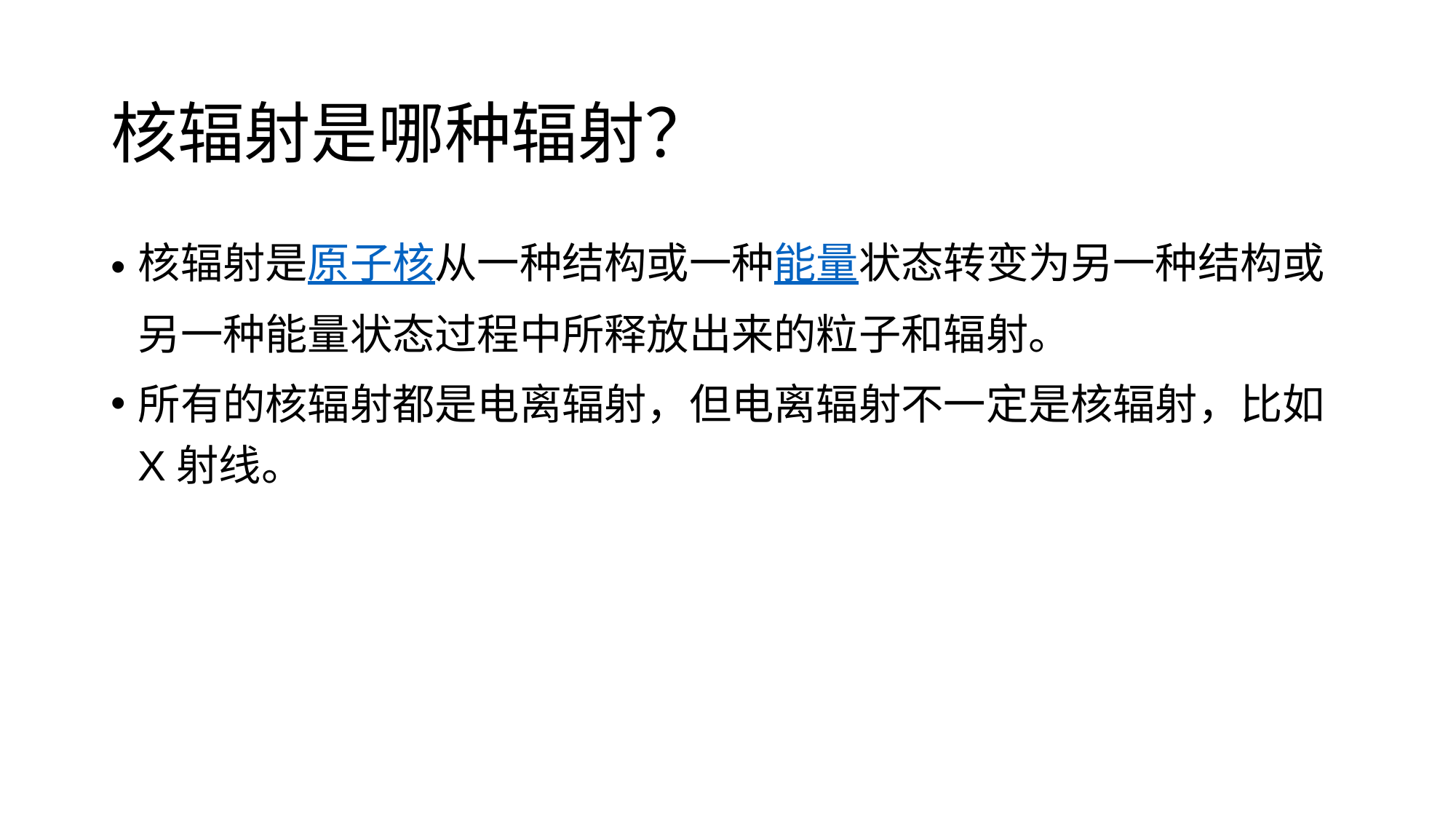

# 核辐射是哪种辐射？
核辐射是原子核从一种结构或一种能量状态转变为另一种结构或另一种能量状态过程中所释放出来的粒子和辐射。
所有的核辐射都是电离辐射，但电离辐射不一定是核辐射，比如X射线。